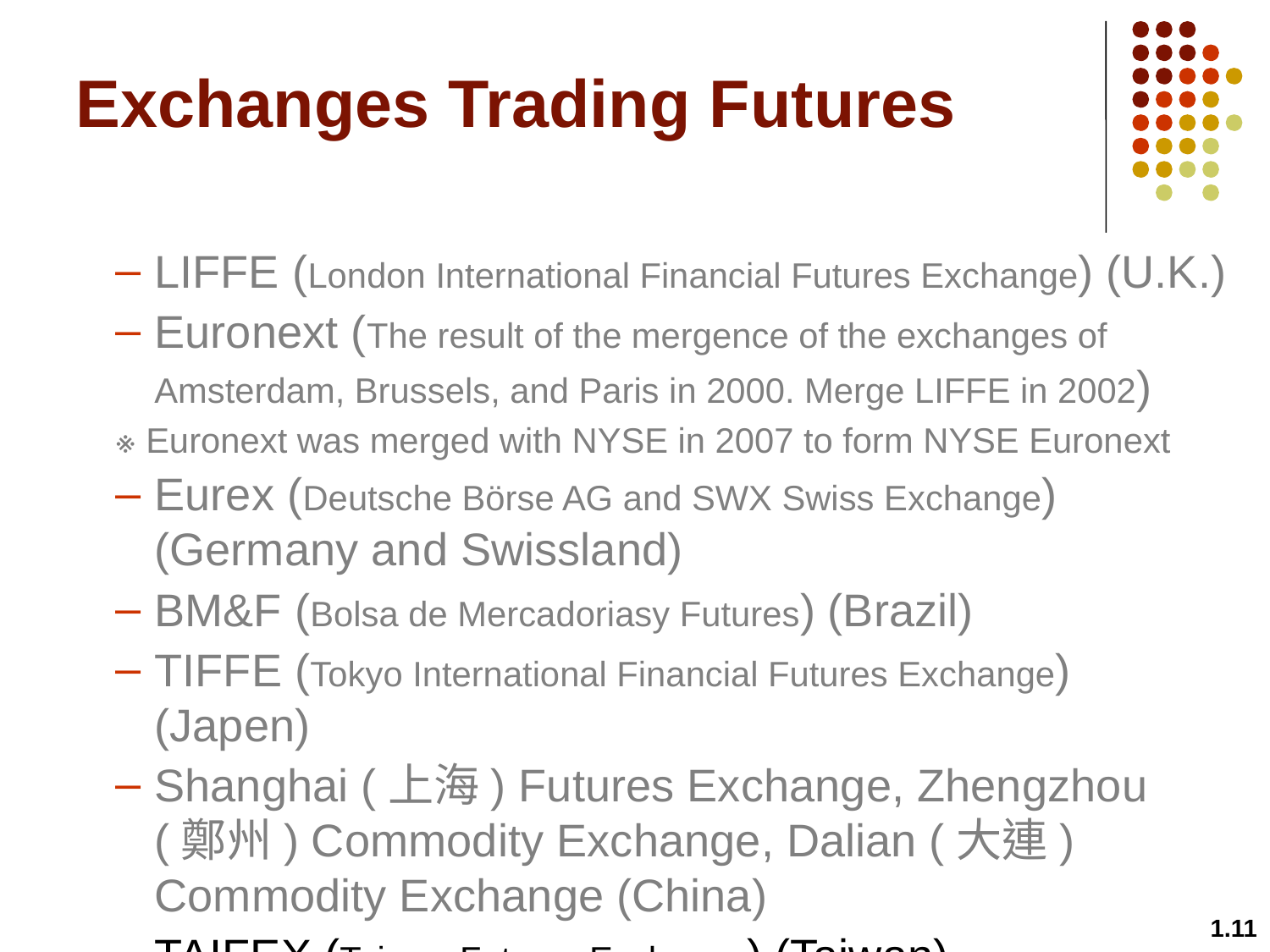

# Exchanges Trading Futures
LIFFE (London International Financial Futures Exchange) (U.K.)
Euronext (The result of the mergence of the exchanges of Amsterdam, Brussels, and Paris in 2000. Merge LIFFE in 2002)
※ Euronext was merged with NYSE in 2007 to form NYSE Euronext
Eurex (Deutsche Börse AG and SWX Swiss Exchange) (Germany and Swissland)
BM&F (Bolsa de Mercadoriasy Futures) (Brazil)
TIFFE (Tokyo International Financial Futures Exchange) (Japen)
Shanghai (上海) Futures Exchange, Zhengzhou (鄭州) Commodity Exchange, Dalian (大連) Commodity Exchange (China)
TAIFEX (Taiwan Futures Exchange) (Taiwan)

1.11